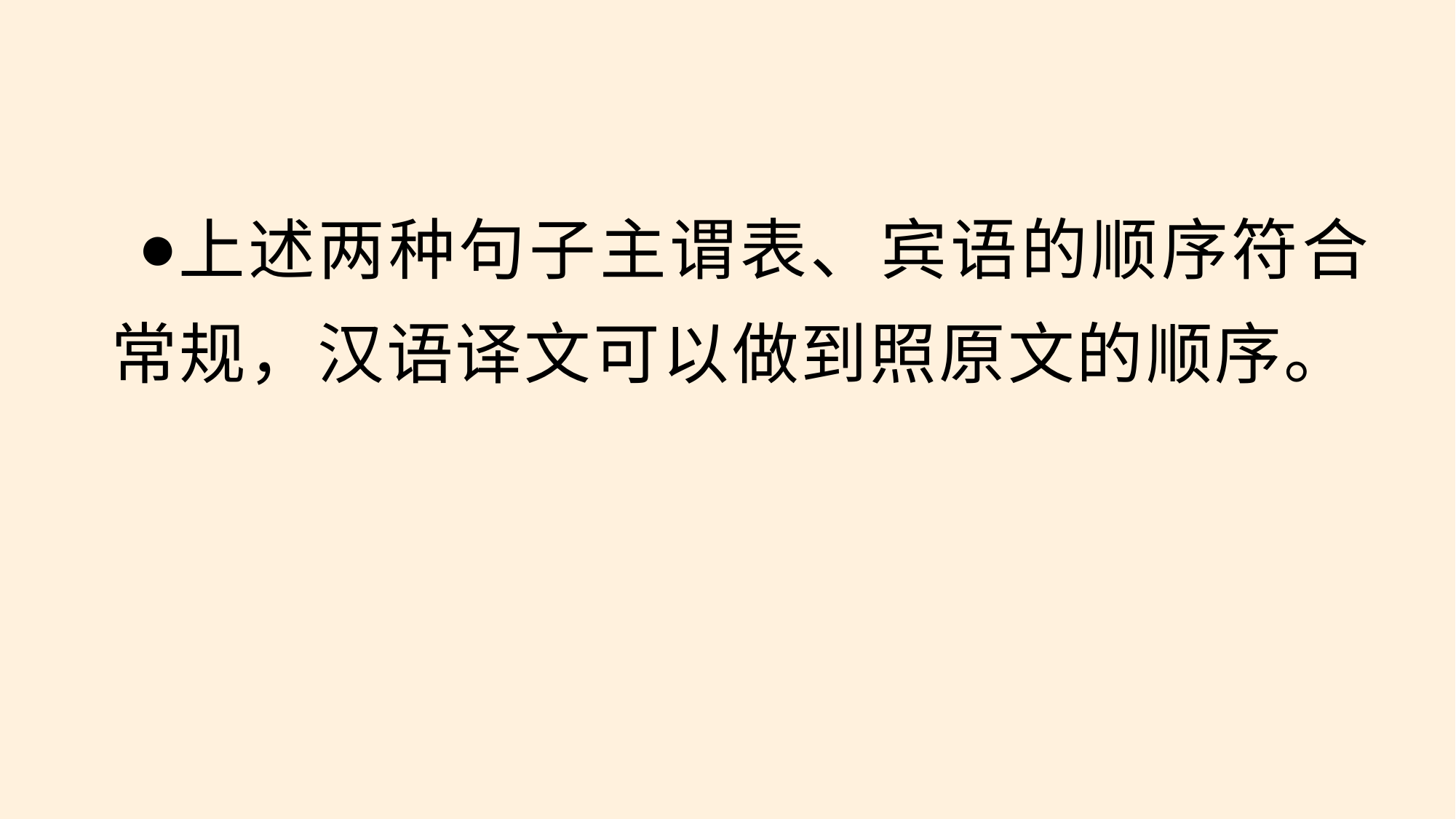

#
上述两种句子主谓表、宾语的顺序符合常规，汉语译文可以做到照原文的顺序。